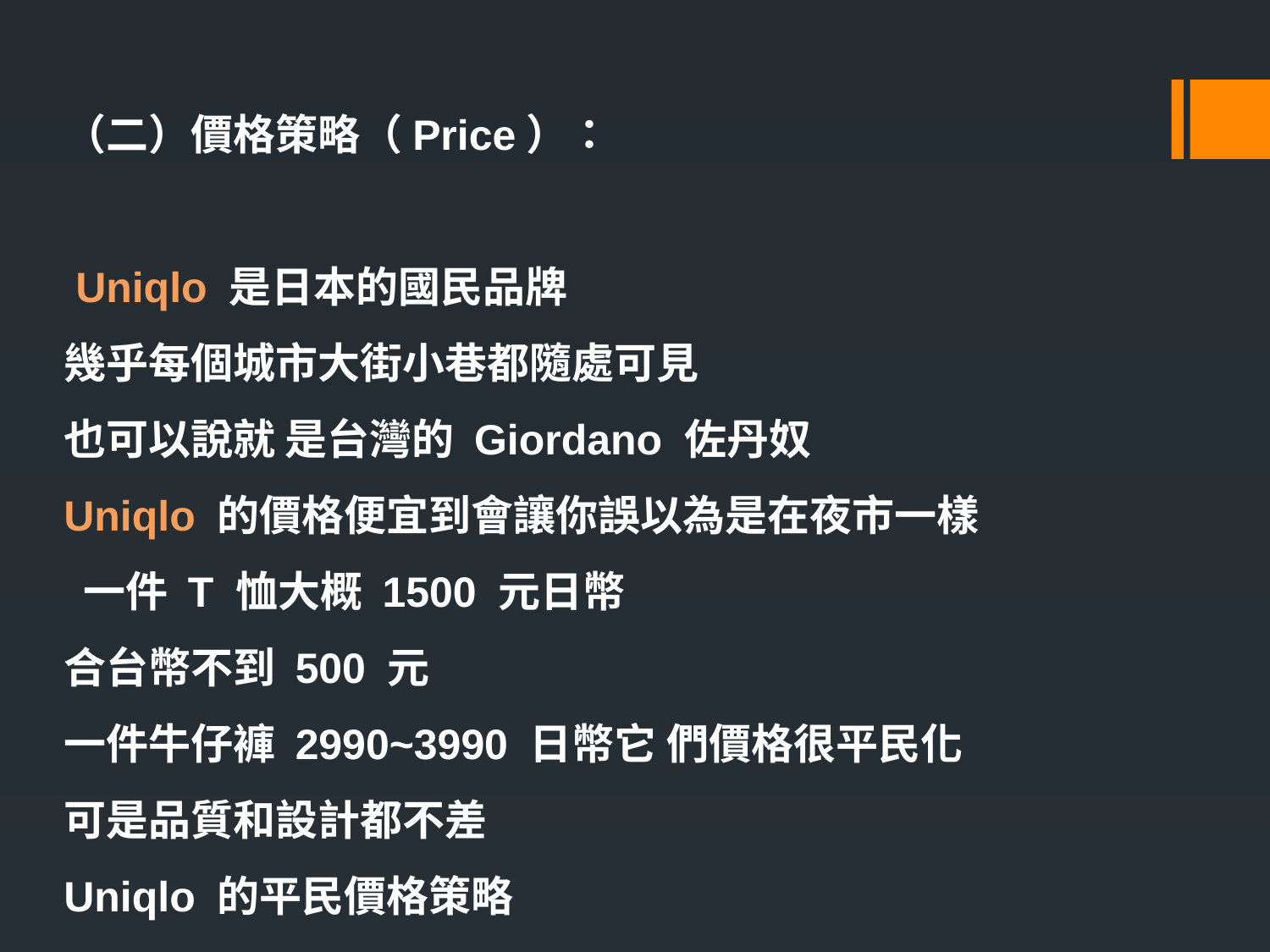

（二）價格策略（Price）：

 Uniqlo 是日本的國民品牌
幾乎每個城市大街小巷都隨處可見
也可以說就 是台灣的 Giordano 佐丹奴
Uniqlo 的價格便宜到會讓你誤以為是在夜市一樣
 一件 T 恤大概 1500 元日幣
合台幣不到 500 元
一件牛仔褲 2990~3990 日幣它 們價格很平民化
可是品質和設計都不差
Uniqlo 的平民價格策略